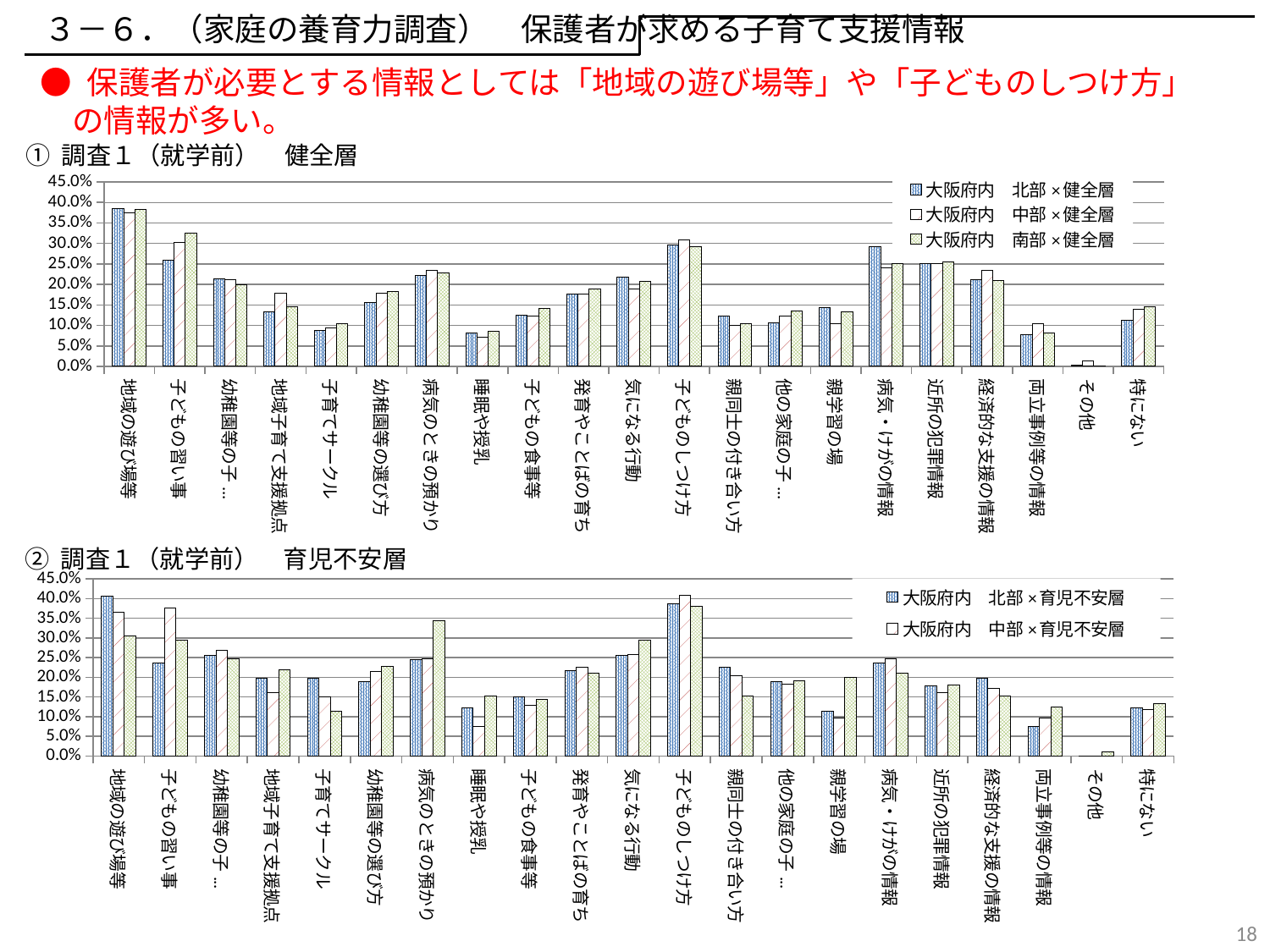

３－６．（家庭の養育力調査）　保護者が求める子育て支援情報
● 保護者が必要とする情報としては「地域の遊び場等」や「子どものしつけ方」
　の情報が多い。
① 調査１（就学前）　健全層

### Chart

| Category | 大阪府内　北部×健全層 | 大阪府内　中部×健全層 | 大阪府内　南部×健全層 |
|---|---|---|---|
| 地域の遊び場等 | 0.3843537414965986 | 0.3745928338762215 | 0.38305084745762713 |
| 子どもの習い事 | 0.2585034013605442 | 0.30293159609120524 | 0.3254237288135593 |
| 幼稚園等の子育て支援 | 0.21428571428571427 | 0.21172638436482086 | 0.2 |
| 地域子育て支援拠点 | 0.1326530612244898 | 0.1791530944625407 | 0.14576271186440679 |
| 子育てサークル | 0.08843537414965986 | 0.09446254071661238 | 0.10508474576271186 |
| 幼稚園等の選び方 | 0.1564625850340136 | 0.1791530944625407 | 0.18305084745762712 |
| 病気のときの預かり | 0.22108843537414966 | 0.23452768729641693 | 0.2271186440677966 |
| 睡眠や授乳 | 0.08163265306122448 | 0.07166123778501629 | 0.0847457627118644 |
| 子どもの食事等 | 0.12585034013605442 | 0.1237785016286645 | 0.1423728813559322 |
| 発育やことばの育ち | 0.17687074829931973 | 0.1758957654723127 | 0.18983050847457628 |
| 気になる行動 | 0.21768707482993196 | 0.18892508143322476 | 0.20677966101694914 |
| 子どものしつけ方 | 0.29591836734693877 | 0.30944625407166126 | 0.29152542372881357 |
| 親同士の付き合い方 | 0.12244897959183673 | 0.10097719869706841 | 0.10508474576271186 |
| 他の家庭の子育て情報 | 0.1054421768707483 | 0.1237785016286645 | 0.13559322033898305 |
| 親学習の場 | 0.14285714285714285 | 0.10423452768729642 | 0.13220338983050847 |
| 病気・けがの情報 | 0.2925170068027211 | 0.24104234527687296 | 0.25084745762711863 |
| 近所の犯罪情報 | 0.25170068027210885 | 0.250814332247557 | 0.2542372881355932 |
| 経済的な支援の情報 | 0.2108843537414966 | 0.23452768729641693 | 0.21016949152542372 |
| 両立事例等の情報 | 0.0782312925170068 | 0.10423452768729642 | 0.08135593220338982 |
| その他 | 0.003401360544217687 | 0.013029315960912053 | 0.0 |
| 特にない | 0.11224489795918367 | 0.14006514657980457 | 0.14576271186440679 |
② 調査１（就学前）　育児不安層

### Chart

| Category | 大阪府内　北部×育児不安層 | 大阪府内　中部×育児不安層 | 大阪府内　南部×育児不安層 |
|---|---|---|---|
| 地域の遊び場等 | 0.4056603773584906 | 0.3655913978494624 | 0.3047619047619048 |
| 子どもの習い事 | 0.2358490566037736 | 0.3763440860215054 | 0.29523809523809524 |
| 幼稚園等の子育て支援 | 0.25471698113207547 | 0.26881720430107525 | 0.24761904761904763 |
| 地域子育て支援拠点 | 0.19811320754716982 | 0.16129032258064516 | 0.21904761904761905 |
| 子育てサークル | 0.19811320754716982 | 0.15053763440860216 | 0.11428571428571428 |
| 幼稚園等の選び方 | 0.18867924528301888 | 0.21505376344086022 | 0.22857142857142856 |
| 病気のときの預かり | 0.24528301886792453 | 0.24731182795698925 | 0.34285714285714286 |
| 睡眠や授乳 | 0.12264150943396226 | 0.07526881720430108 | 0.1523809523809524 |
| 子どもの食事等 | 0.1509433962264151 | 0.12903225806451613 | 0.14285714285714285 |
| 発育やことばの育ち | 0.2169811320754717 | 0.22580645161290322 | 0.20952380952380953 |
| 気になる行動 | 0.25471698113207547 | 0.25806451612903225 | 0.29523809523809524 |
| 子どものしつけ方 | 0.3867924528301887 | 0.40860215053763443 | 0.38095238095238093 |
| 親同士の付き合い方 | 0.22641509433962265 | 0.20430107526881722 | 0.1523809523809524 |
| 他の家庭の子育て情報 | 0.18867924528301888 | 0.1827956989247312 | 0.19047619047619047 |
| 親学習の場 | 0.11320754716981132 | 0.0967741935483871 | 0.2 |
| 病気・けがの情報 | 0.2358490566037736 | 0.24731182795698925 | 0.20952380952380953 |
| 近所の犯罪情報 | 0.1792452830188679 | 0.16129032258064516 | 0.18095238095238095 |
| 経済的な支援の情報 | 0.19811320754716982 | 0.17204301075268819 | 0.1523809523809524 |
| 両立事例等の情報 | 0.07547169811320754 | 0.0967741935483871 | 0.12380952380952381 |
| その他 | 0.0 | 0.0 | 0.009523809523809525 |
| 特にない | 0.12264150943396226 | 0.11827956989247312 | 0.13333333333333333 |
18